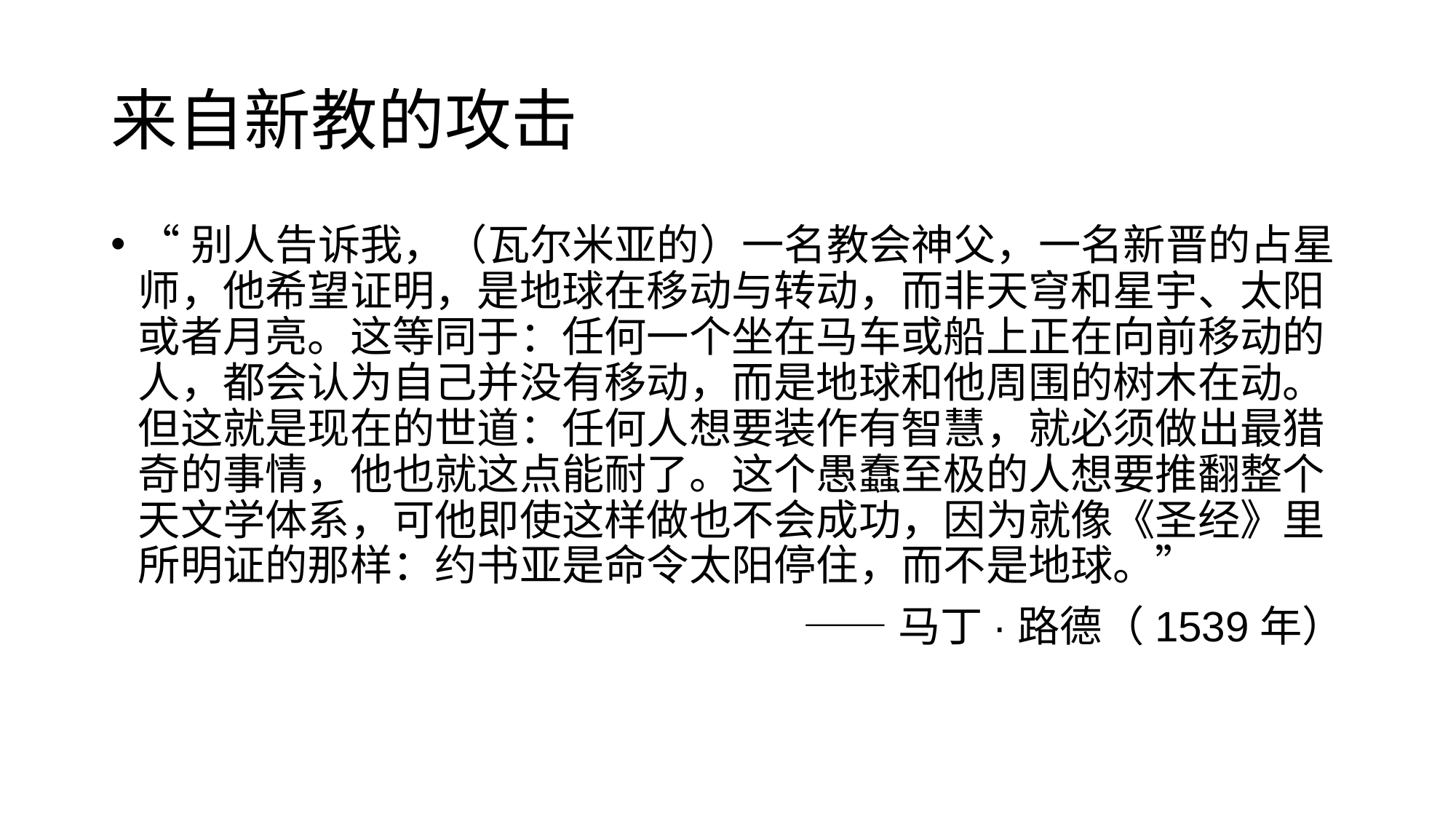

# 来自新教的攻击
“别人告诉我，（瓦尔米亚的）一名教会神父，一名新晋的占星师，他希望证明，是地球在移动与转动，而非天穹和星宇、太阳或者月亮。这等同于：任何一个坐在马车或船上正在向前移动的人，都会认为自己并没有移动，而是地球和他周围的树木在动。但这就是现在的世道：任何人想要装作有智慧，就必须做出最猎奇的事情，他也就这点能耐了。这个愚蠢至极的人想要推翻整个天文学体系，可他即使这样做也不会成功，因为就像《圣经》里所明证的那样：约书亚是命令太阳停住，而不是地球。”
——马丁·路德（1539年）